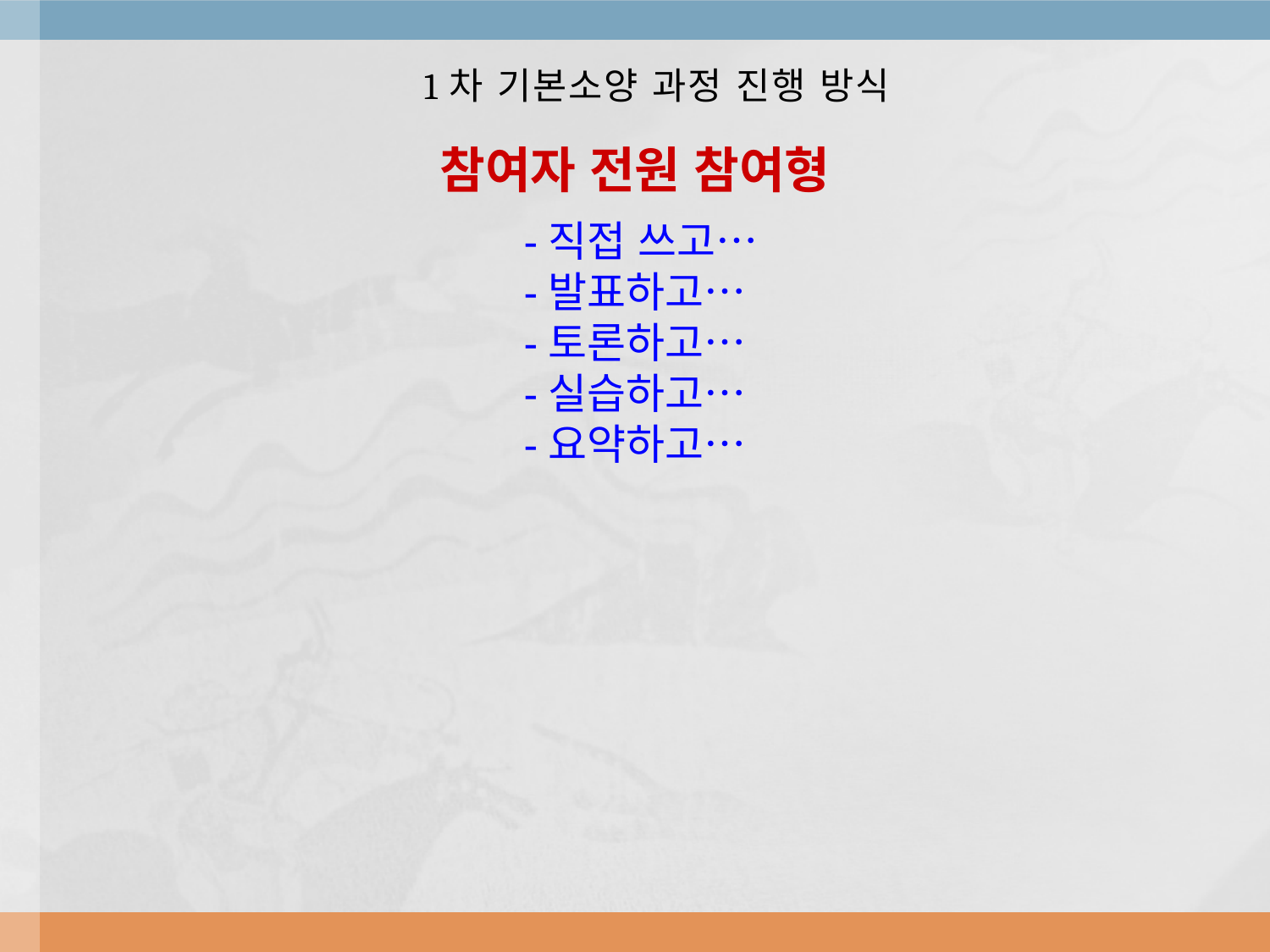

# 1차 기본소양 과정 진행 방식
참여자 전원 참여형

 -직접 쓰고…
-발표하고…
-토론하고…
-실습하고…
-요약하고…